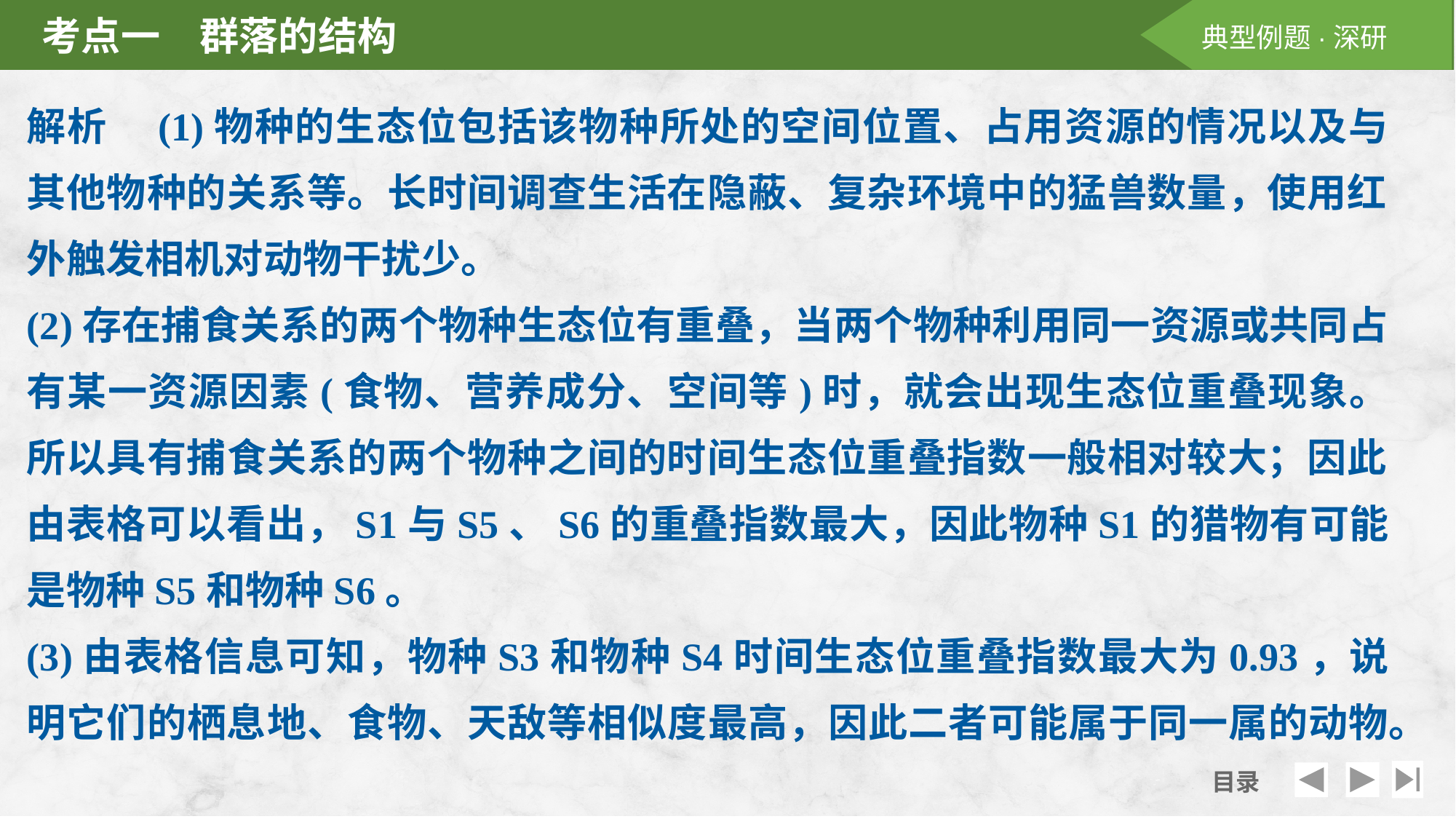

解析　(1)物种的生态位包括该物种所处的空间位置、占用资源的情况以及与其他物种的关系等。长时间调查生活在隐蔽、复杂环境中的猛兽数量，使用红外触发相机对动物干扰少。
(2)存在捕食关系的两个物种生态位有重叠，当两个物种利用同一资源或共同占有某一资源因素(食物、营养成分、空间等)时，就会出现生态位重叠现象。所以具有捕食关系的两个物种之间的时间生态位重叠指数一般相对较大；因此由表格可以看出，S1与S5、S6的重叠指数最大，因此物种S1的猎物有可能是物种S5和物种S6。
(3)由表格信息可知，物种S3和物种S4时间生态位重叠指数最大为0.93，说明它们的栖息地、食物、天敌等相似度最高，因此二者可能属于同一属的动物。